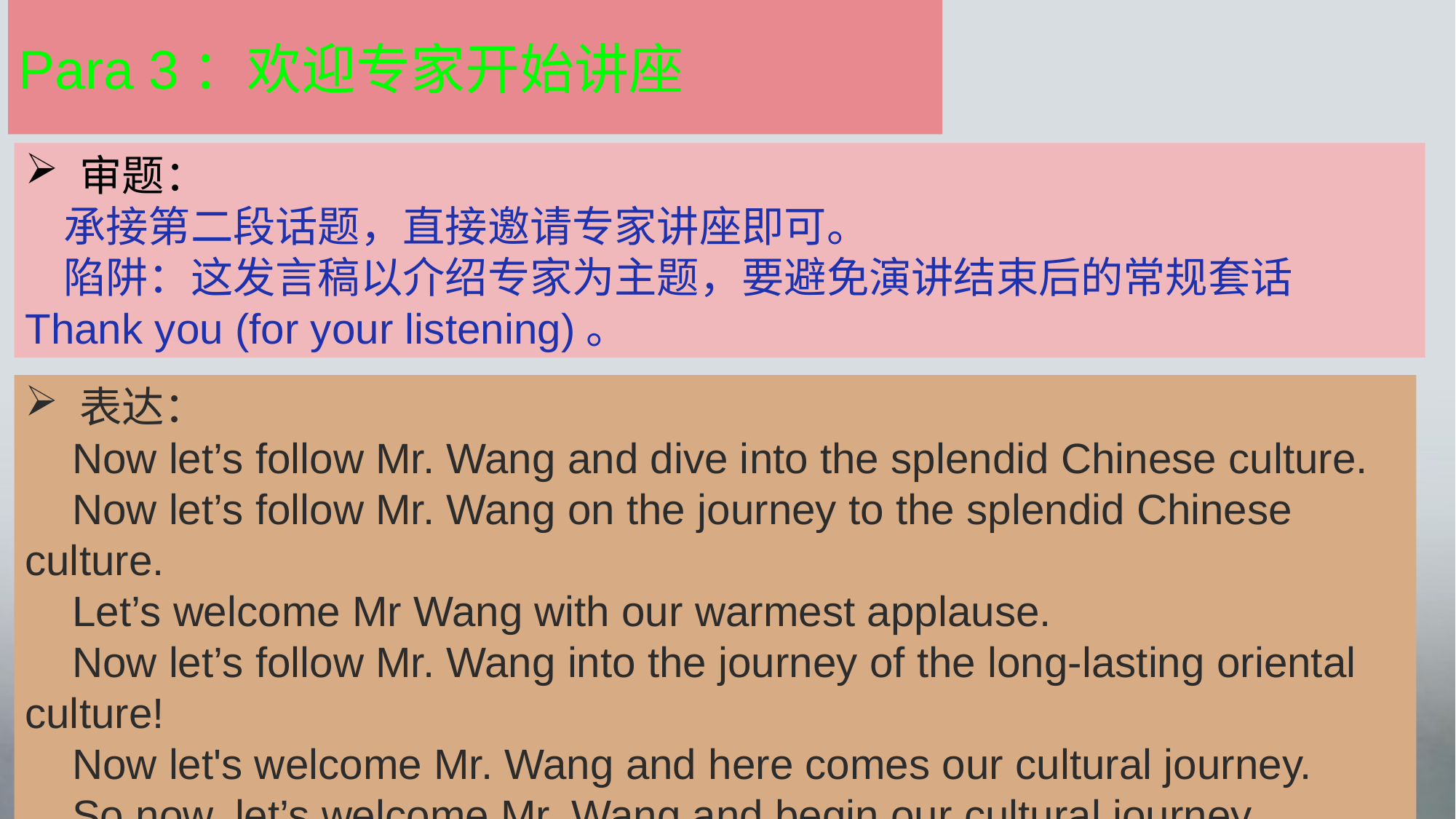

Para 3：欢迎专家开始讲座
审题：
   承接第二段话题，直接邀请专家讲座即可。
   陷阱：这发言稿以介绍专家为主题，要避免演讲结束后的常规套话Thank you (for your listening)。
表达：
    Now let’s follow Mr. Wang and dive into the splendid Chinese culture.
    Now let’s follow Mr. Wang on the journey to the splendid Chinese culture.
    Let’s welcome Mr Wang with our warmest applause.
    Now let’s follow Mr. Wang into the journey of the long-lasting oriental culture!
    Now let's welcome Mr. Wang and here comes our cultural journey.
    So now, let’s welcome Mr. Wang and begin our cultural journey.